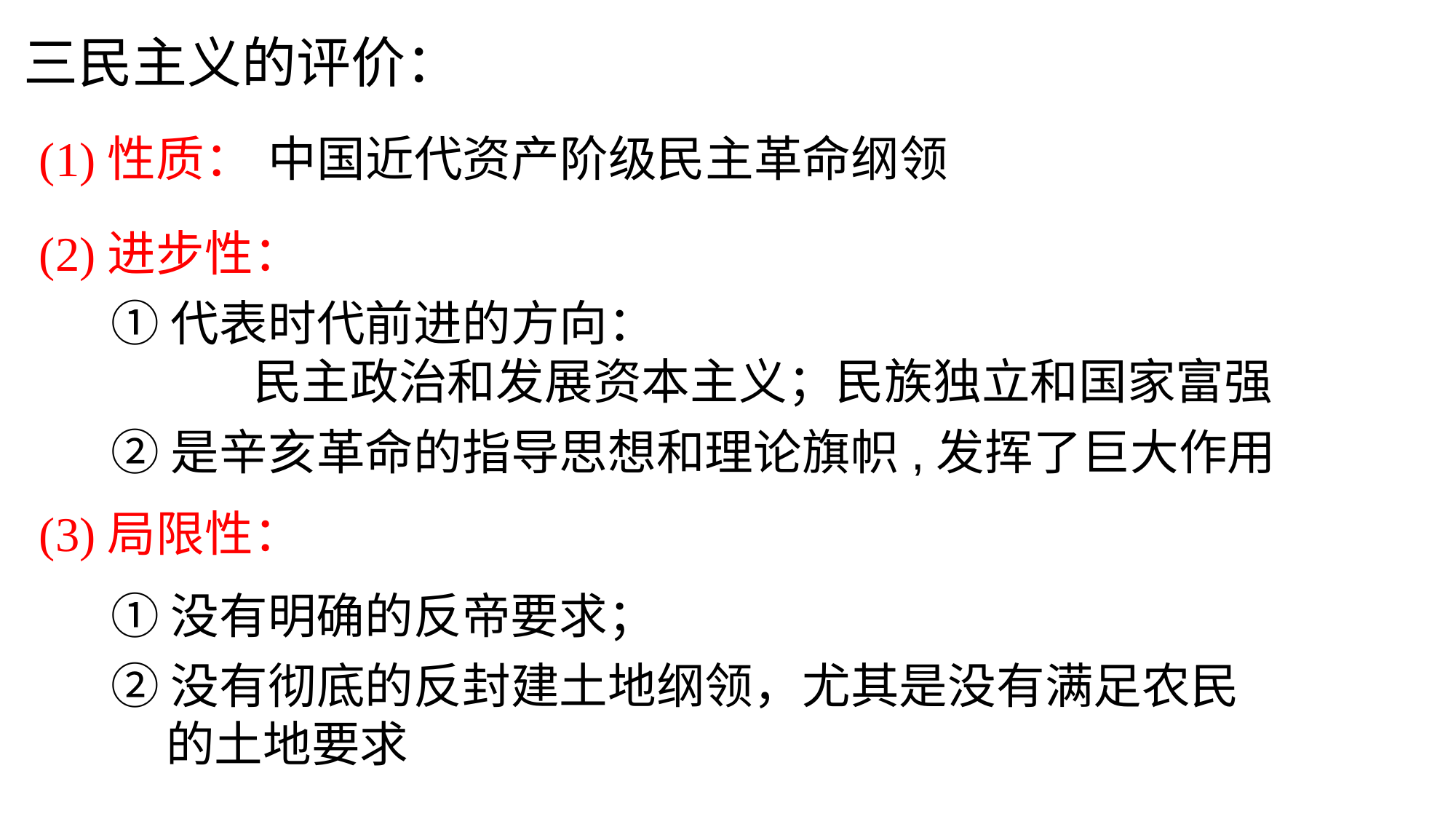

三民主义的评价：
(1)性质：
中国近代资产阶级民主革命纲领
(2)进步性：
①代表时代前进的方向：
            民主政治和发展资本主义；民族独立和国家富强
②是辛亥革命的指导思想和理论旗帜,发挥了巨大作用
(3)局限性：
①没有明确的反帝要求；
②没有彻底的反封建土地纲领，尤其是没有满足农民
    的土地要求